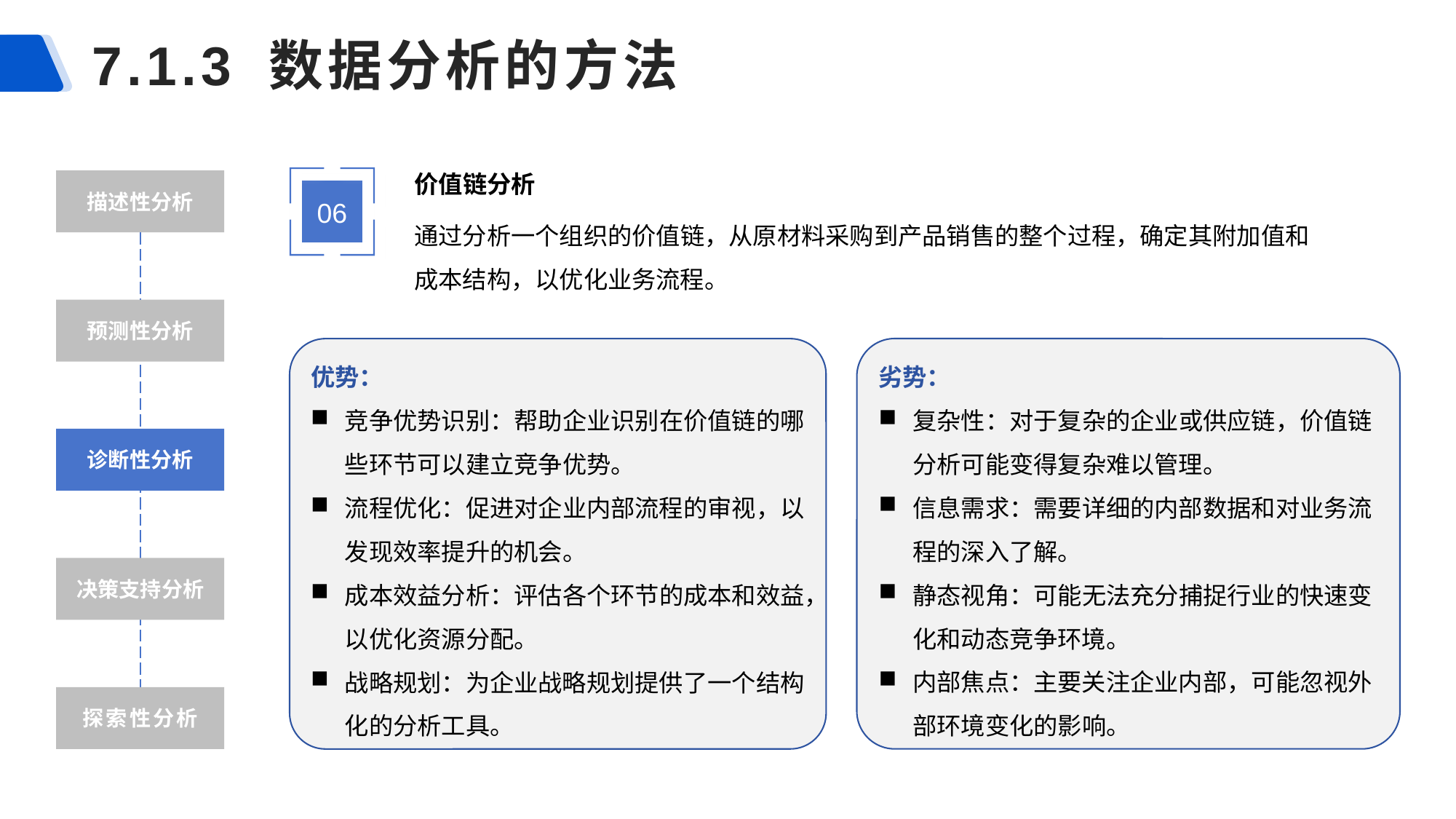

# 7.1.3 数据分析的方法
价值链分析

06
描述性分析
通过分析一个组织的价值链，从原材料采购到产品销售的整个过程，确定其附加值和成本结构，以优化业务流程。
预测性分析
劣势：
复杂性：对于复杂的企业或供应链，价值链分析可能变得复杂难以管理。
信息需求：需要详细的内部数据和对业务流程的深入了解。
静态视角：可能无法充分捕捉行业的快速变化和动态竞争环境。
内部焦点：主要关注企业内部，可能忽视外部环境变化的影响。
优势：
竞争优势识别：帮助企业识别在价值链的哪些环节可以建立竞争优势。
流程优化：促进对企业内部流程的审视，以发现效率提升的机会。
成本效益分析：评估各个环节的成本和效益，以优化资源分配。
战略规划：为企业战略规划提供了一个结构化的分析工具。
诊断性分析
决策支持分析
探索性分析